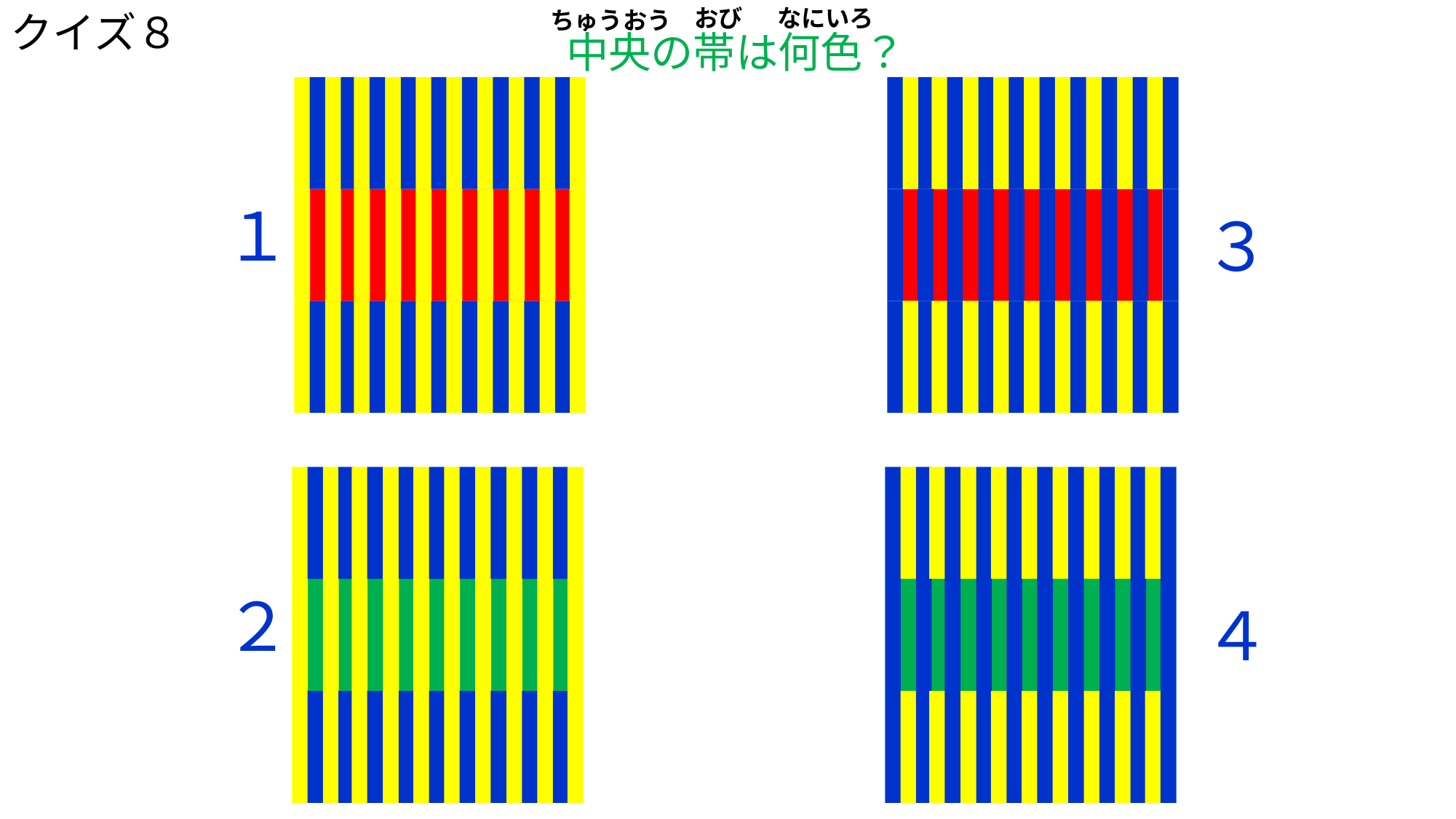

ちゅうおう
おび
なにいろ
クイズ８
中央の帯は何色？

１

３

２

４